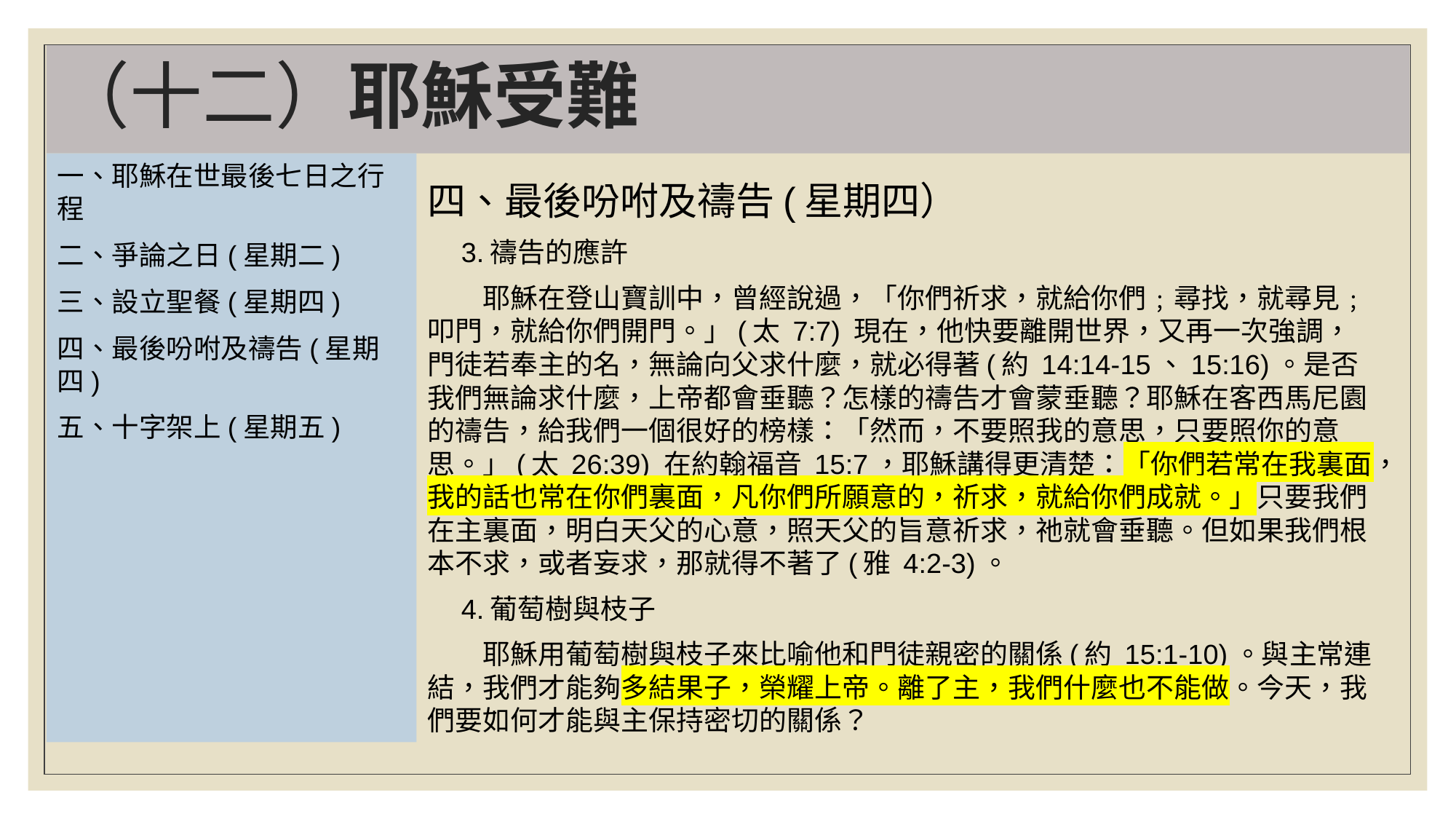

# （十二）耶穌受難
一、耶穌在世最後七日之行程
二、爭論之日(星期二)
三、設立聖餐(星期四)
四、最後吩咐及禱告(星期四)
五、十字架上(星期五)

四、最後吩咐及禱告(星期四）
　3.禱告的應許
　　耶穌在登山寶訓中，曾經說過，「你們祈求，就給你們﹔尋找，就尋見﹔叩門，就給你們開門。」(太 7:7) 現在，他快要離開世界，又再一次強調，門徒若奉主的名，無論向父求什麼，就必得著(約 14:14-15、15:16)。是否我們無論求什麼，上帝都會垂聽？怎樣的禱告才會蒙垂聽？耶穌在客西馬尼園的禱告，給我們一個很好的榜樣：「然而，不要照我的意思，只要照你的意思。」(太 26:39) 在約翰福音 15:7，耶穌講得更清楚：「你們若常在我裏面，我的話也常在你們裏面，凡你們所願意的，祈求，就給你們成就。」只要我們在主裏面，明白天父的心意，照天父的旨意祈求，祂就會垂聽。但如果我們根本不求，或者妄求，那就得不著了(雅 4:2-3)。
　4.葡萄樹與枝子
　　耶穌用葡萄樹與枝子來比喻他和門徒親密的關係(約 15:1-10)。與主常連結，我們才能夠多結果子，榮耀上帝。離了主，我們什麼也不能做。今天，我們要如何才能與主保持密切的關係？